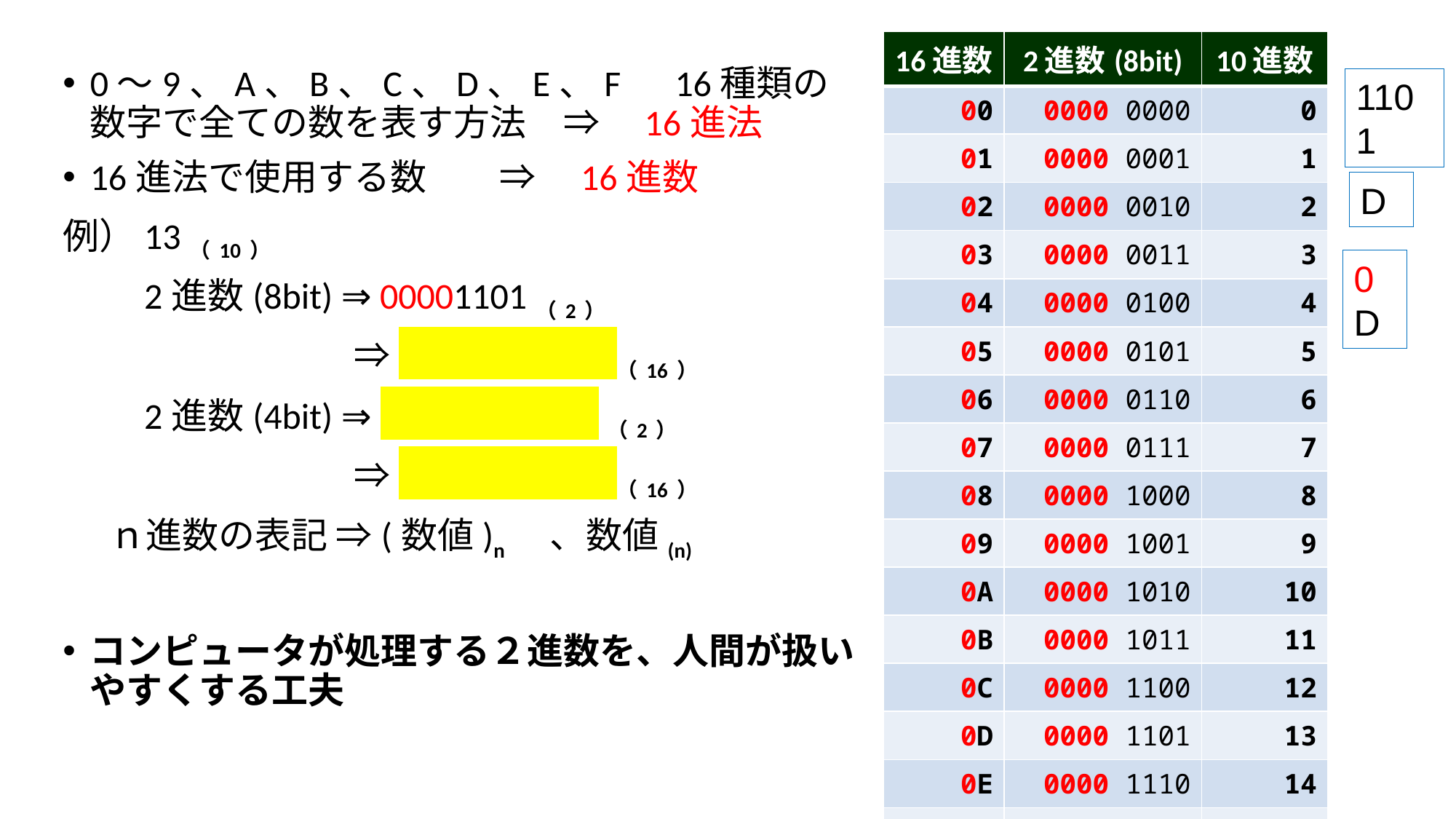

| 16進数 | 2進数(8bit) | 10進数 |
| --- | --- | --- |
| 00 | 0000 0000 | 0 |
| 01 | 0000 0001 | 1 |
| 02 | 0000 0010 | 2 |
| 03 | 0000 0011 | 3 |
| 04 | 0000 0100 | 4 |
| 05 | 0000 0101 | 5 |
| 06 | 0000 0110 | 6 |
| 07 | 0000 0111 | 7 |
| 08 | 0000 1000 | 8 |
| 09 | 0000 1001 | 9 |
| 0A | 0000 1010 | 10 |
| 0B | 0000 1011 | 11 |
| 0C | 0000 1100 | 12 |
| 0D | 0000 1101 | 13 |
| 0E | 0000 1110 | 14 |
| 0F | 0000 1111 | 15 |
0～9、A、B、C、D、E、F　16種類の数字で全ての数を表す方法　⇒　16進法
16進法で使用する数　　⇒　16進数
例）13（10）
　　2進数(8bit) ⇒ 00001101（2）
　　　　　　　　⇒ 　　　　　　（16）
　　2進数(4bit) ⇒　　　　　　 （2）
　　　　　　　　⇒ 　　　　　　（16）
　　 ｎ進数の表記 ⇒(数値)n　、数値(n)

コンピュータが処理する２進数を、人間が扱いやすくする工夫
1101
D
0D